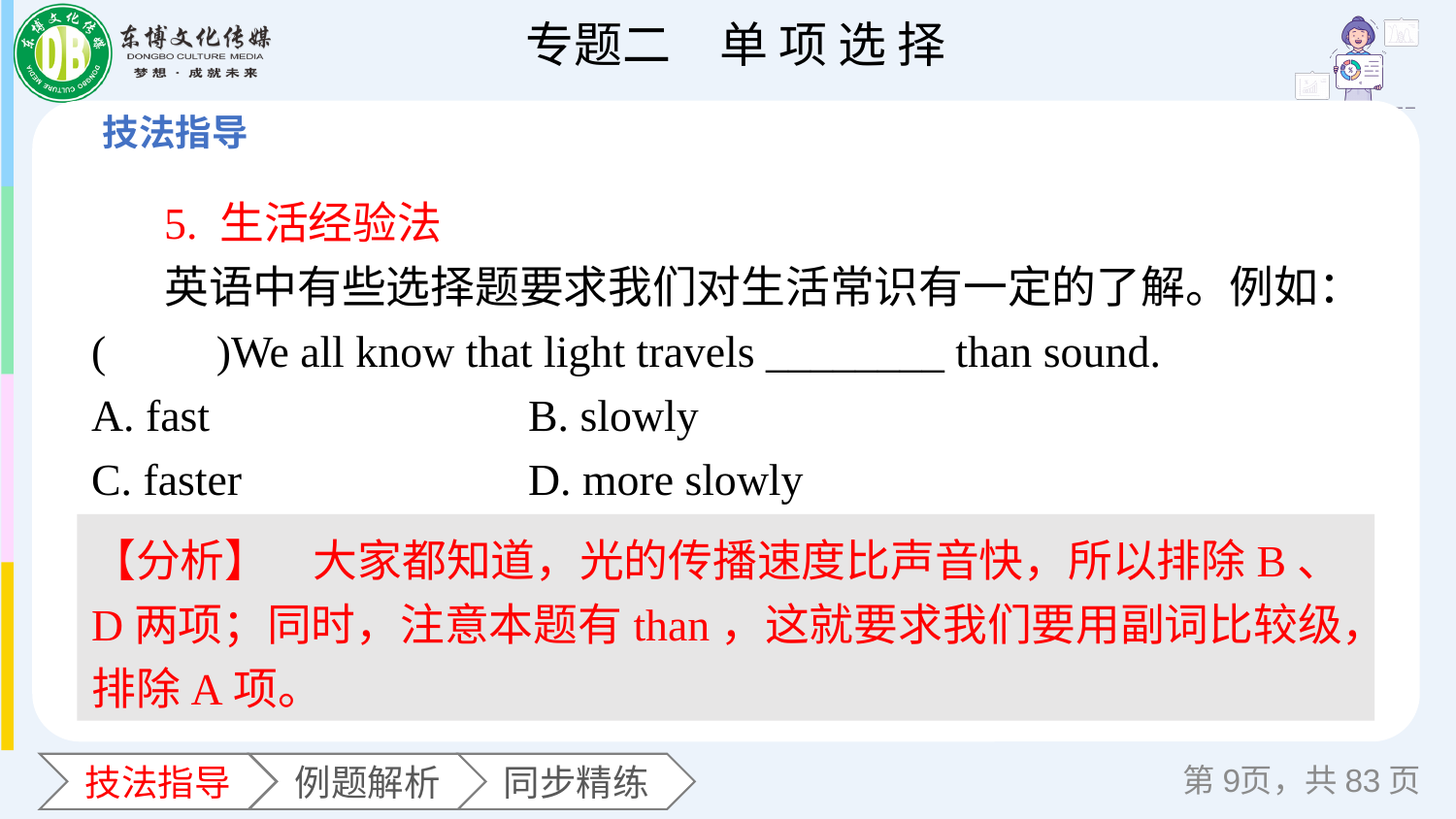

5. 生活经验法
英语中有些选择题要求我们对生活常识有一定的了解。例如：
(　　)We all know that light travels ________ than sound.
A. fast    		B. slowly
C. faster    		D. more slowly
【分析】　大家都知道，光的传播速度比声音快，所以排除B、D两项；同时，注意本题有than，这就要求我们要用副词比较级，排除A项。
第9页，共83页